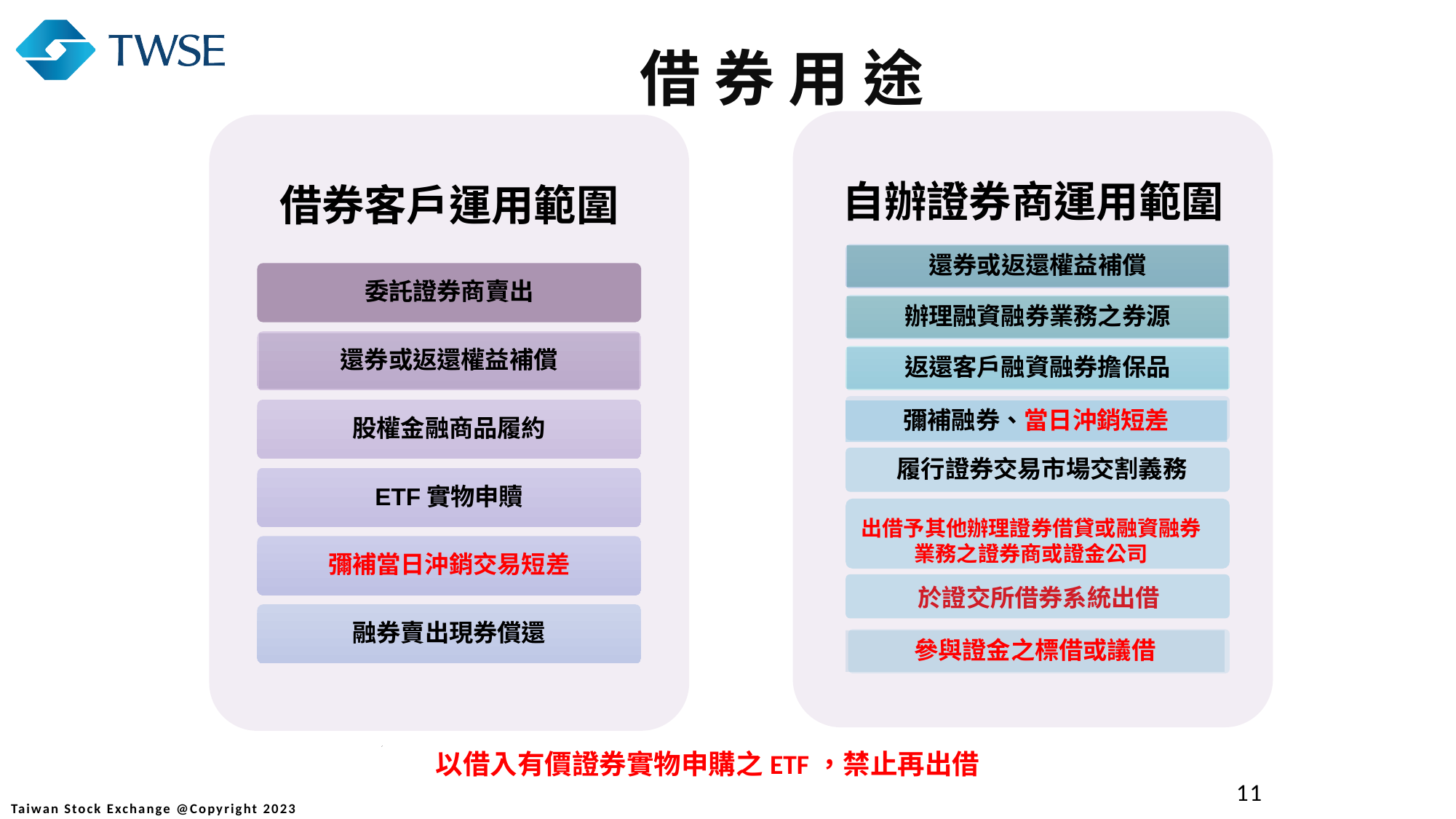

借 券 用 途

自辦證券商運用範圍

借券客戶運用範圍

還券或返還權益補償

辦理融資融券業務之券源

返還客戶融資融券擔保品
彌補融券、當日沖銷短差

履行證券交易市場交割義務
出借予其他辦理證券借貸或融資融券業務之證券商或證金公司

於證交所借券系統出借

參與證金之標借或議借

委託證券商賣出

還券或返還權益補償

股權金融商品履約

ETF實物申贖

彌補當日沖銷交易短差

融券賣出現券償還

以借入有價證券實物申購之ETF，禁止再出借

11